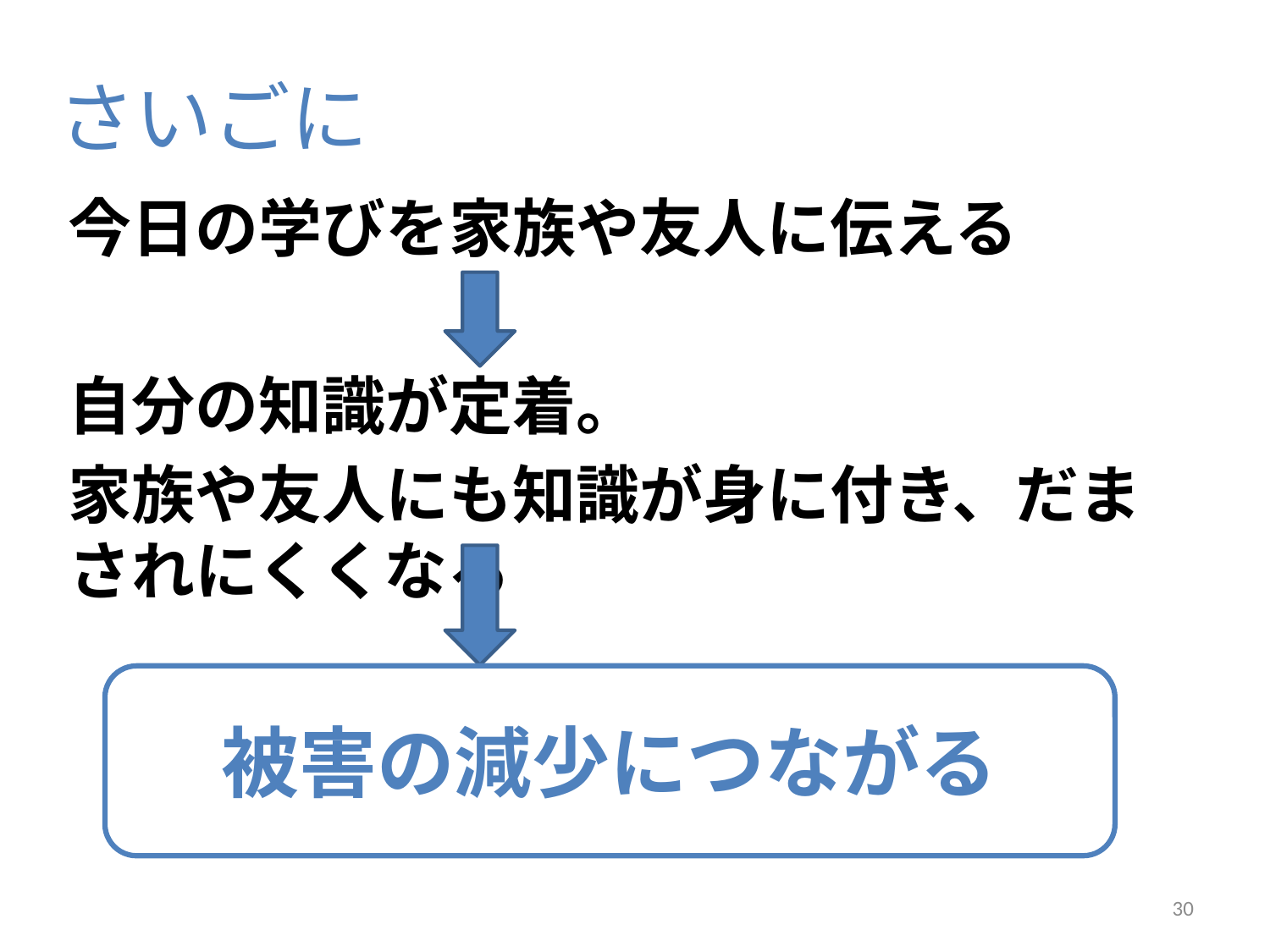

# さいごに
今日の学びを家族や友人に伝える

自分の知識が定着。
家族や友人にも知識が身に付き、だまされにくくなる

被害の減少につながる
30